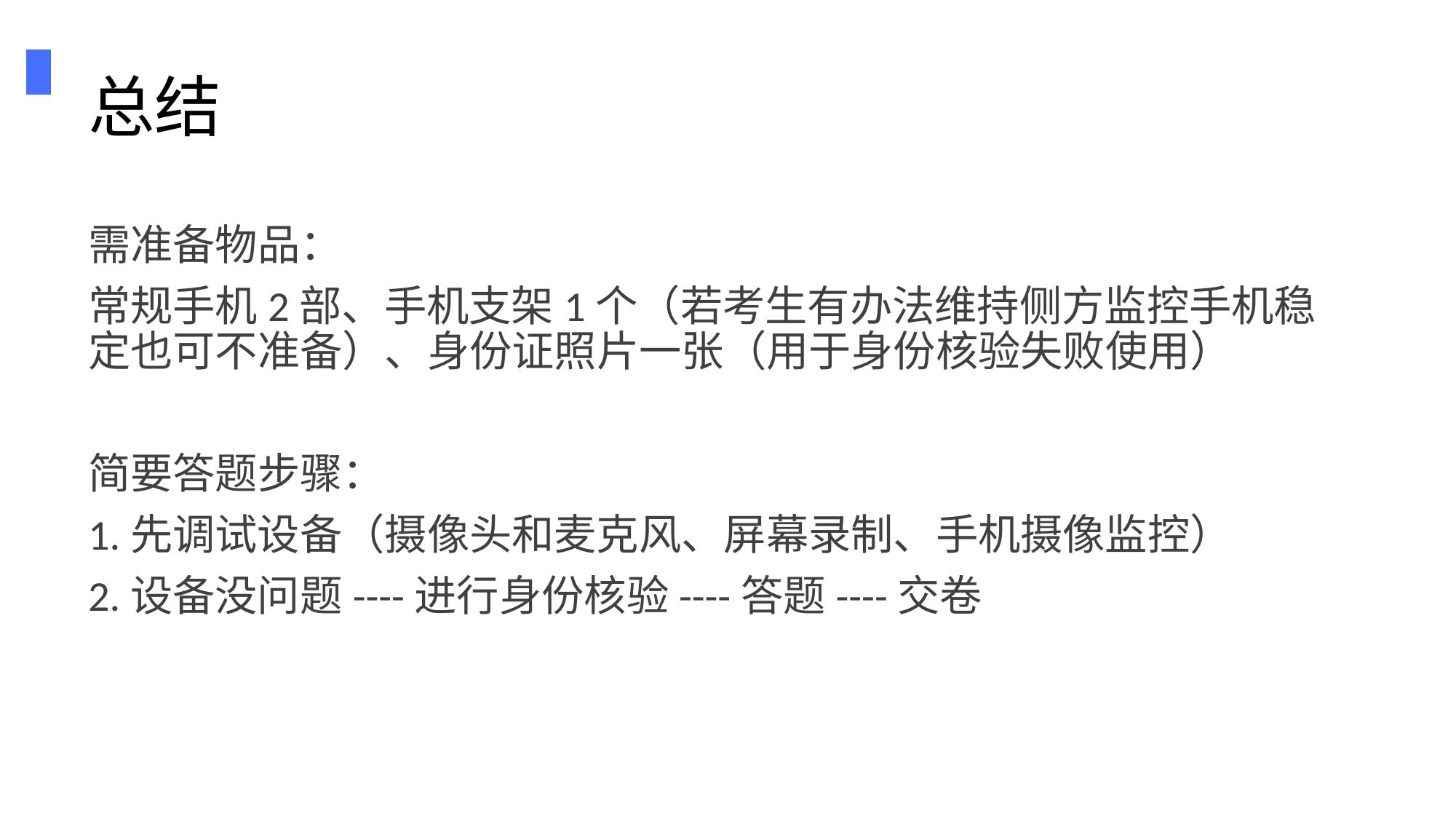

# 总结
需准备物品：
常规手机2部、手机支架1个（若考生有办法维持侧方监控手机稳定也可不准备）、身份证照片一张（用于身份核验失败使用）

简要答题步骤：
1.先调试设备（摄像头和麦克风、屏幕录制、手机摄像监控）
2.设备没问题----进行身份核验----答题----交卷